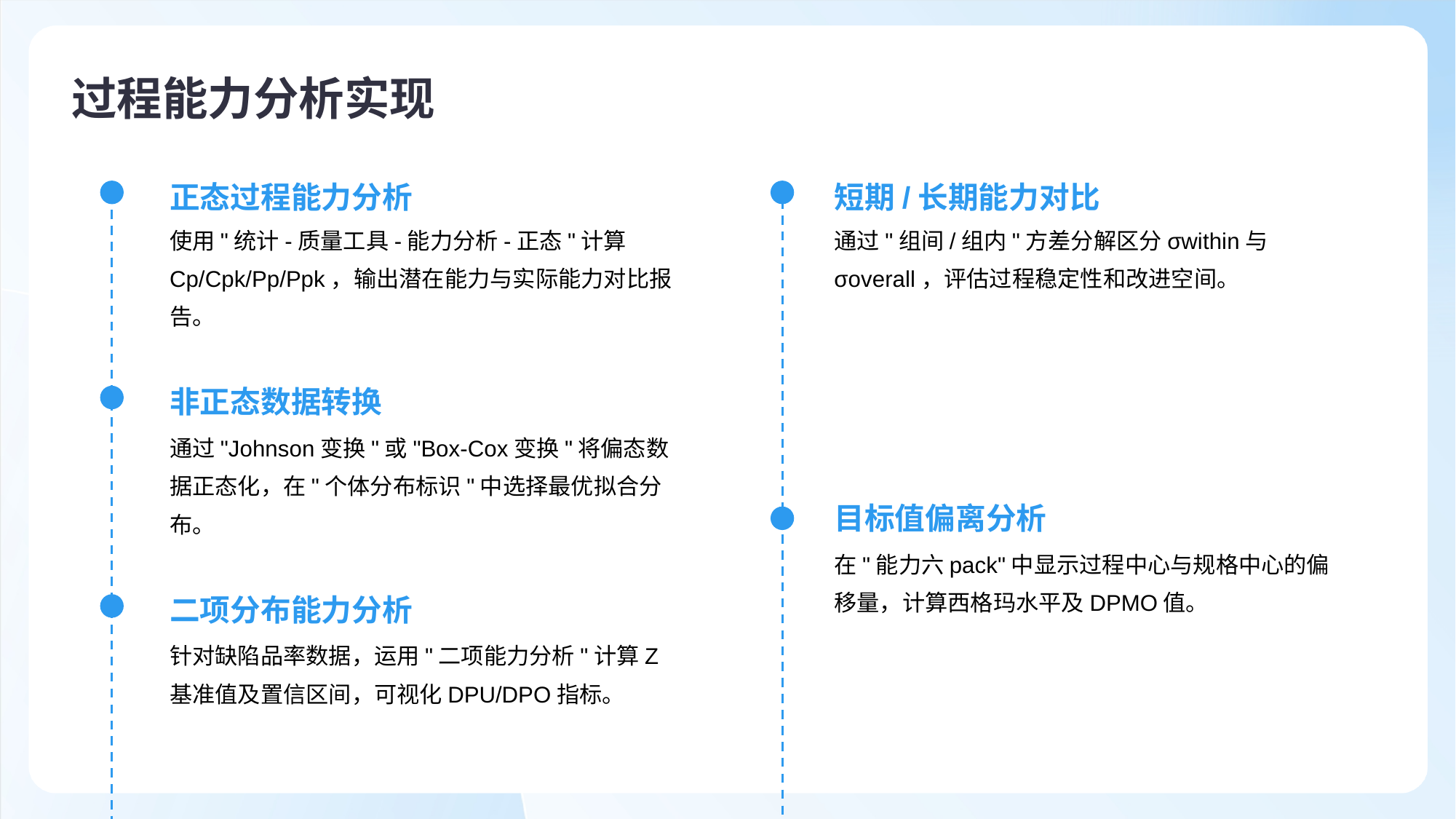

过程能力分析实现
正态过程能力分析
短期/长期能力对比

使用"统计-质量工具-能力分析-正态"计算Cp/Cpk/Pp/Ppk，输出潜在能力与实际能力对比报告。
通过"组间/组内"方差分解区分σwithin与σoverall，评估过程稳定性和改进空间。
非正态数据转换
通过"Johnson变换"或"Box-Cox变换"将偏态数据正态化，在"个体分布标识"中选择最优拟合分布。
目标值偏离分析

在"能力六pack"中显示过程中心与规格中心的偏移量，计算西格玛水平及DPMO值。
二项分布能力分析
针对缺陷品率数据，运用"二项能力分析"计算Z基准值及置信区间，可视化DPU/DPO指标。